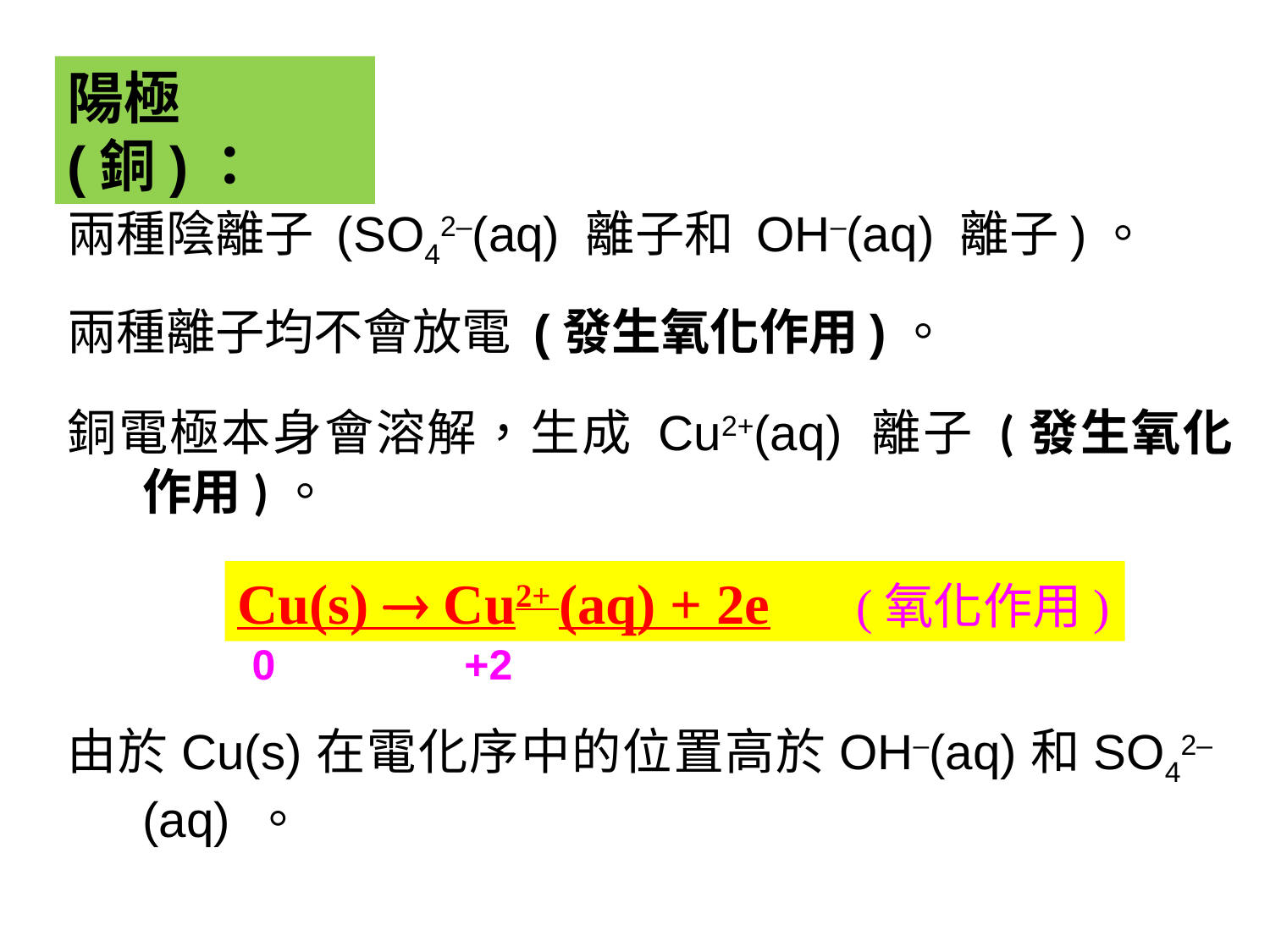

陽極 (銅)：
兩種陰離子 (SO42–(aq) 離子和 OH–(aq) 離子)。
兩種離子均不會放電 (發生氧化作用)。
銅電極本身會溶解，生成 Cu2+(aq) 離子 (發生氧化作用)。
Cu(s) → Cu2+ (aq) + 2e       (氧化作用)
0                +2
由於Cu(s)在電化序中的位置高於OH–(aq)和SO42–(aq) 。